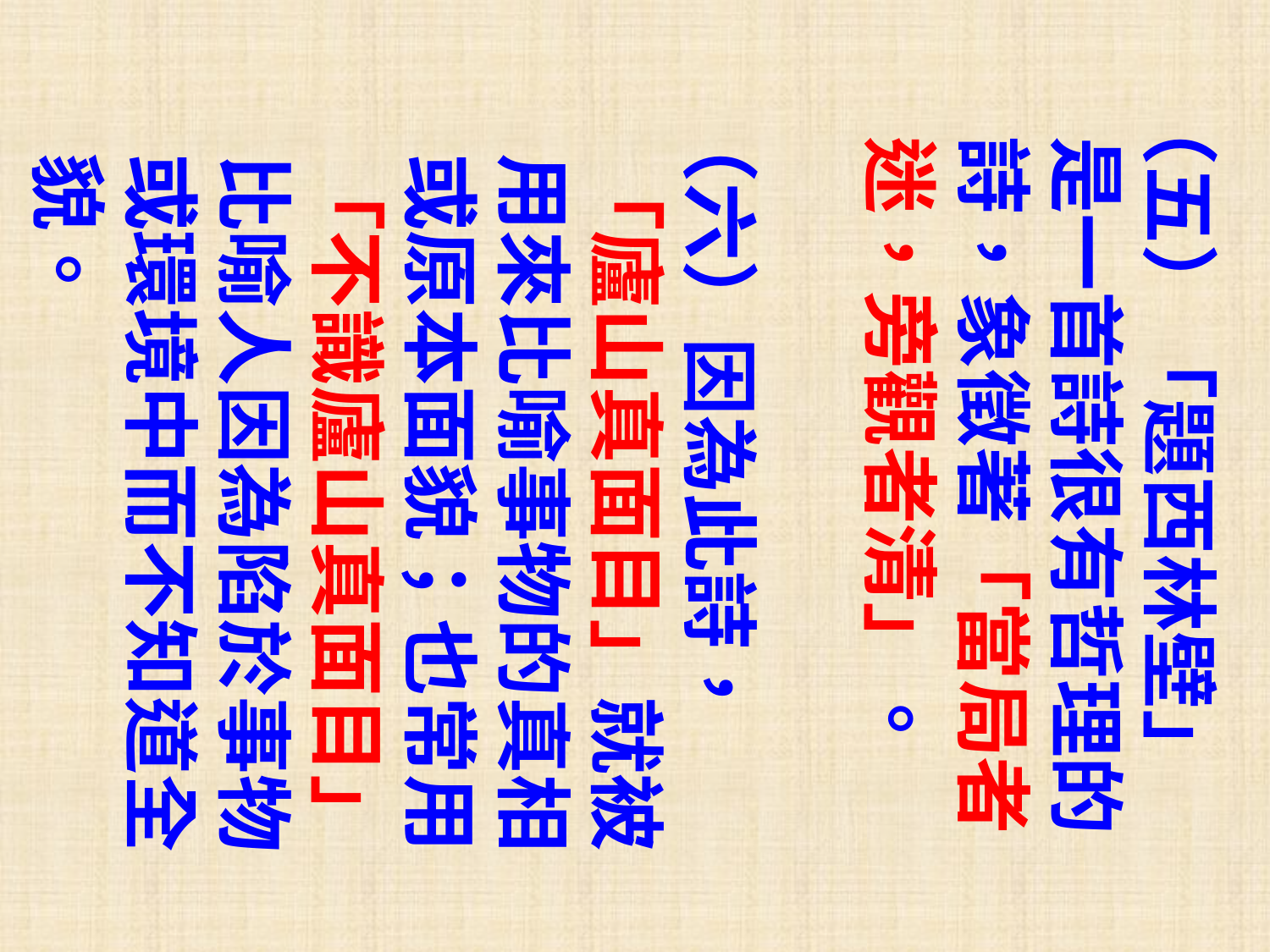

（五）「題西林壁」是一首詩很有哲理的詩，象徵著「當局者迷，旁觀者清」。
（六）因為此詩，「廬山真面目」就被用來比喻事物的真相或原本面貌；也常用「不識廬山真面目」比喻人因為陷於事物或環境中而不知道全貌。